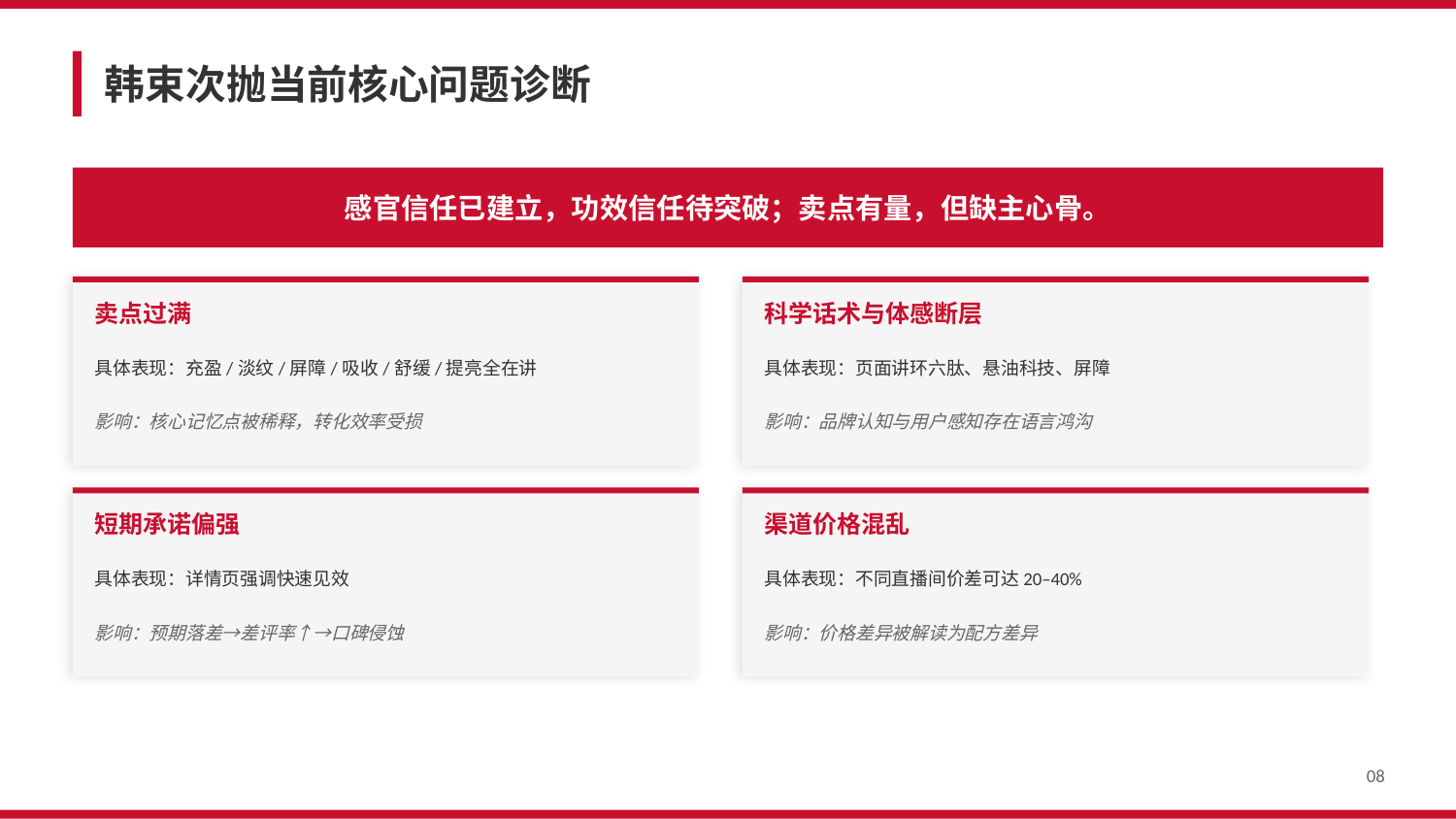

韩束次抛当前核心问题诊断

感官信任已建立，功效信任待突破；卖点有量，但缺主心骨。

卖点过满
科学话术与体感断层
具体表现：充盈/淡纹/屏障/吸收/舒缓/提亮全在讲
具体表现：页面讲环六肽、悬油科技、屏障
影响：核心记忆点被稀释，转化效率受损
影响：品牌认知与用户感知存在语言鸿沟

短期承诺偏强
渠道价格混乱
具体表现：详情页强调快速见效
具体表现：不同直播间价差可达20–40%
影响：预期落差→差评率↑→口碑侵蚀
影响：价格差异被解读为配方差异
08